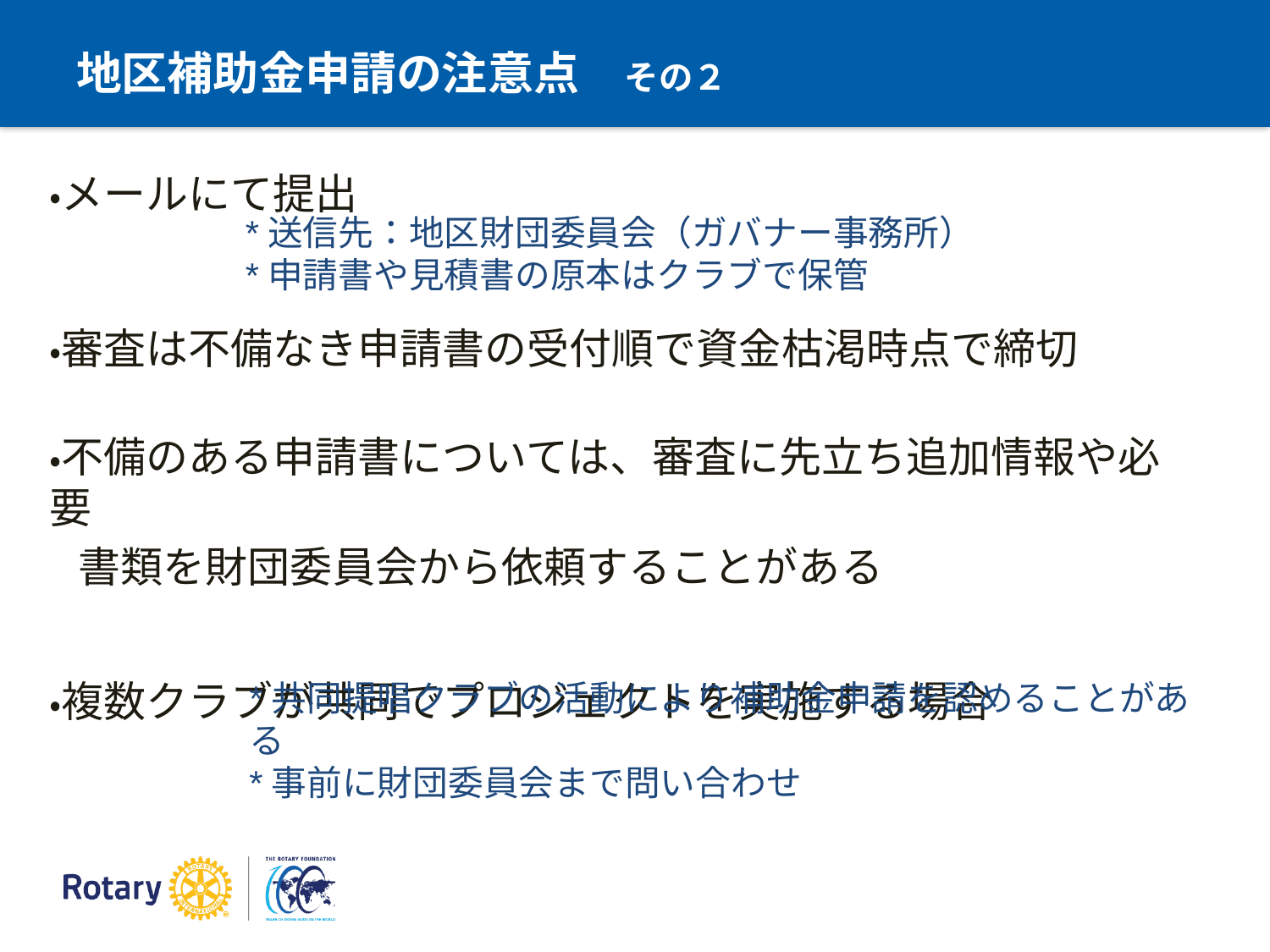

# 地区補助金申請の注意点　その２

・メールにて提出

・審査は不備なき申請書の受付順で資金枯渇時点で締切

・不備のある申請書については、審査に先立ち追加情報や必要
  書類を財団委員会から依頼することがある

・複数クラブが共同でプロジェクトを実施する場合

*送信先：地区財団委員会（ガバナー事務所）
*申請書や見積書の原本はクラブで保管
*共同提唱クラブの活動により補助金申請を認めることがある
*事前に財団委員会まで問い合わせ